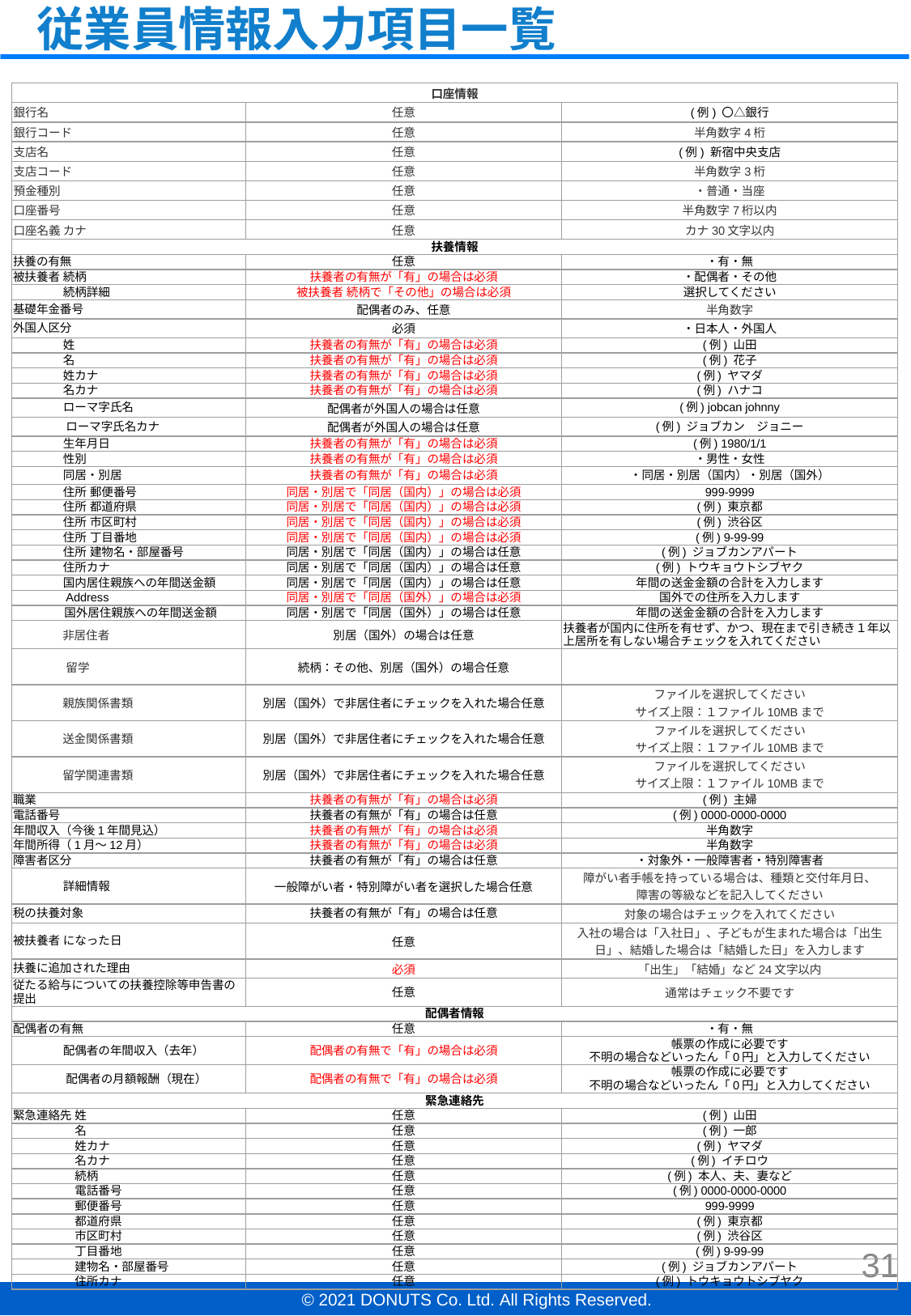

# 従業員情報入力項目一覧
| 口座情報 |  |  |
| --- | --- | --- |
| 銀行名 | 任意 | (例) 〇△銀行 |
| 銀行コード | 任意 | 半角数字4桁 |
| 支店名 | 任意 | (例) 新宿中央支店 |
| 支店コード | 任意 | 半角数字3桁 |
| 預金種別 | 任意 | ・普通・当座 |
| 口座番号 | 任意 | 半角数字7桁以内 |
| 口座名義 カナ | 任意 | カナ30文字以内 |
| 扶養情報 |  |  |
| 扶養の有無 | 任意 | ・有・無 |
| 被扶養者 続柄 | 扶養者の有無が「有」の場合は必須 | ・配偶者・その他 |
| 続柄詳細 | 被扶養者 続柄で「その他」の場合は必須 | 選択してください |
| 基礎年金番号 | 配偶者のみ、任意 | 半角数字 |
| 外国人区分 | 必須 | ・日本人・外国人 |
| 姓 | 扶養者の有無が「有」の場合は必須 | (例) 山田 |
| 名 | 扶養者の有無が「有」の場合は必須 | (例) 花子 |
| 姓カナ | 扶養者の有無が「有」の場合は必須 | (例) ヤマダ |
| 名カナ | 扶養者の有無が「有」の場合は必須 | (例) ハナコ |
| ローマ字氏名 | 配偶者が外国人の場合は任意 | (例) jobcan johnny |
| ローマ字氏名カナ | 配偶者が外国人の場合は任意 | (例) ジョブカン　ジョニー |
| 生年月日 | 扶養者の有無が「有」の場合は必須 | (例) 1980/1/1 |
| 性別 | 扶養者の有無が「有」の場合は必須 | ・男性・女性 |
| 同居・別居 | 扶養者の有無が「有」の場合は必須 | ・同居・別居（国内）・別居（国外） |
| 住所 郵便番号 | 同居・別居で「同居（国内）」の場合は必須 | 999-9999 |
| 住所 都道府県 | 同居・別居で「同居（国内）」の場合は必須 | (例) 東京都 |
| 住所 市区町村 | 同居・別居で「同居（国内）」の場合は必須 | (例) 渋谷区 |
| 住所 丁目番地 | 同居・別居で「同居（国内）」の場合は必須 | (例) 9-99-99 |
| 住所 建物名・部屋番号 | 同居・別居で「同居（国内）」の場合は任意 | (例) ジョブカンアパート |
| 住所カナ | 同居・別居で「同居（国内）」の場合は任意 | (例) トウキョウトシブヤク |
| 国内居住親族への年間送金額 | 同居・別居で「同居（国内）」の場合は任意 | 年間の送金金額の合計を入力します |
| Address | 同居・別居で「同居（国外）」の場合は必須 | 国外での住所を入力します |
| 国外居住親族への年間送金額 | 同居・別居で「同居（国外）」の場合は任意 | 年間の送金金額の合計を入力します |
| 非居住者 | 別居（国外）の場合は任意 | 扶養者が国内に住所を有せず、かつ、現在まで引き続き１年以上居所を有しない場合チェックを入れてください |
| 留学 | 続柄：その他、別居（国外）の場合任意 |  |
| 親族関係書類 | 別居（国外）で非居住者にチェックを入れた場合任意 | ファイルを選択してください サイズ上限：１ファイル10MBまで |
| 送金関係書類 | 別居（国外）で非居住者にチェックを入れた場合任意 | ファイルを選択してください サイズ上限：１ファイル10MBまで |
| 留学関連書類 | 別居（国外）で非居住者にチェックを入れた場合任意 | ファイルを選択してください サイズ上限：１ファイル10MBまで |
| 職業 | 扶養者の有無が「有」の場合は必須 | (例) 主婦 |
| 電話番号 | 扶養者の有無が「有」の場合は任意 | (例) 0000-0000-0000 |
| 年間収入（今後1年間見込） | 扶養者の有無が「有」の場合は必須 | 半角数字 |
| 年間所得（1月～12月） | 扶養者の有無が「有」の場合は必須 | 半角数字 |
| 障害者区分 | 扶養者の有無が「有」の場合は任意 | ・対象外・一般障害者・特別障害者 |
| 詳細情報 | 一般障がい者・特別障がい者を選択した場合任意 | 障がい者手帳を持っている場合は、種類と交付年月日、 障害の等級などを記入してください |
| 税の扶養対象 | 扶養者の有無が「有」の場合は任意 | 対象の場合はチェックを入れてください |
| 被扶養者 になった日 | 任意 | 入社の場合は「入社日」、子どもが生まれた場合は「出生日」、結婚した場合は「結婚した日」を入力します |
| 扶養に追加された理由 | 必須 | 「出生」「結婚」など24文字以内 |
| 従たる給与についての扶養控除等申告書の提出 | 任意 | 通常はチェック不要です |
| 配偶者情報 |  |  |
| 配偶者の有無 | 任意 | ・有・無 |
| 配偶者の年間収入（去年） | 配偶者の有無で「有」の場合は必須 | 帳票の作成に必要です 不明の場合などいったん「0円」と入力してください |
| 配偶者の月額報酬（現在） | 配偶者の有無で「有」の場合は必須 | 帳票の作成に必要です 不明の場合などいったん「0円」と入力してください |
| 緊急連絡先 |  |  |
| 緊急連絡先 姓 | 任意 | (例) 山田 |
| 名 | 任意 | (例) 一郎 |
| 姓カナ | 任意 | (例) ヤマダ |
| 名カナ | 任意 | (例) イチロウ |
| 続柄 | 任意 | (例) 本人、夫、妻など |
| 電話番号 | 任意 | (例) 0000-0000-0000 |
| 郵便番号 | 任意 | 999-9999 |
| 都道府県 | 任意 | (例) 東京都 |
| 市区町村 | 任意 | (例) 渋谷区 |
| 丁目番地 | 任意 | (例) 9-99-99 |
| 建物名・部屋番号 | 任意 | (例) ジョブカンアパート |
| 住所カナ | 任意 | (例) トウキョウトシブヤク |
31